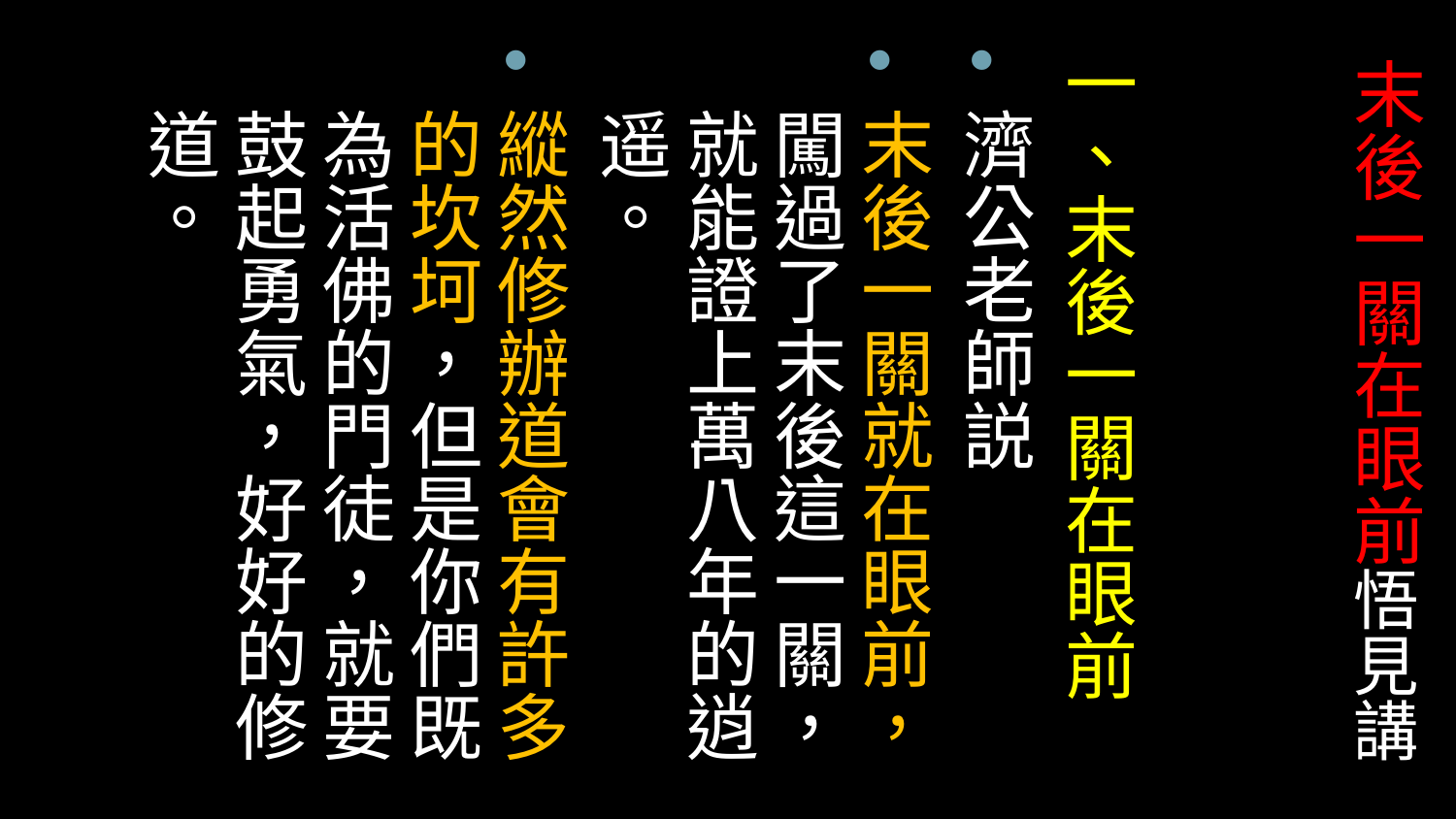

一、末後一關在眼前
濟公老師説
末後一關就在眼前，闖過了末後這一關，就能證上萬八年的逍遥。
縱然修辦道會有許多的坎坷，但是你們既為活佛的門徒，就要鼓起勇氣，好好的修道。

# 末後一關在眼前悟見講